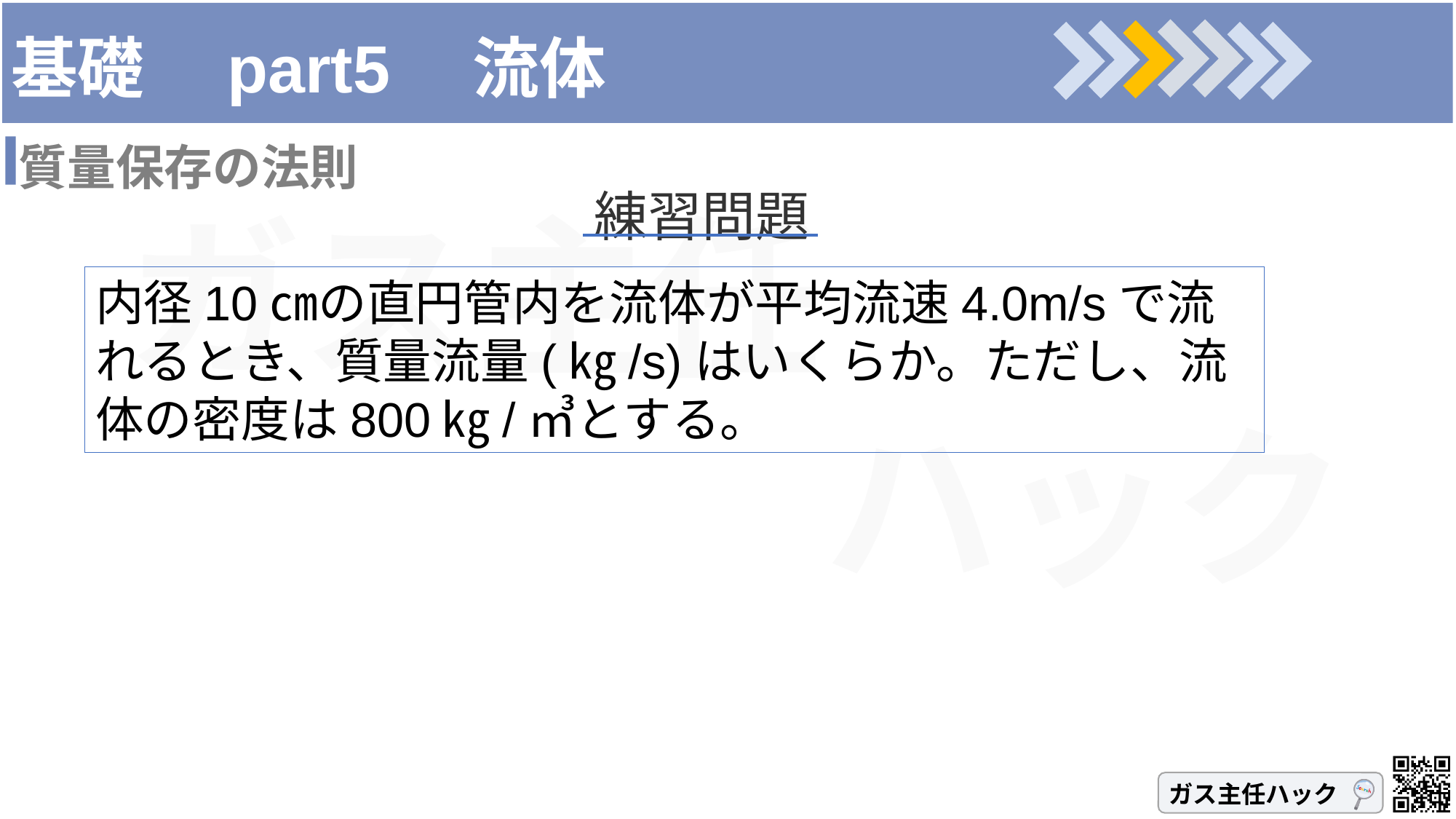

# 基礎　part5　流体

質量保存の法則

練習問題
内径10㎝の直円管内を流体が平均流速4.0m/sで流れるとき、質量流量(㎏/s)はいくらか。ただし、流体の密度は800㎏/㎥とする。